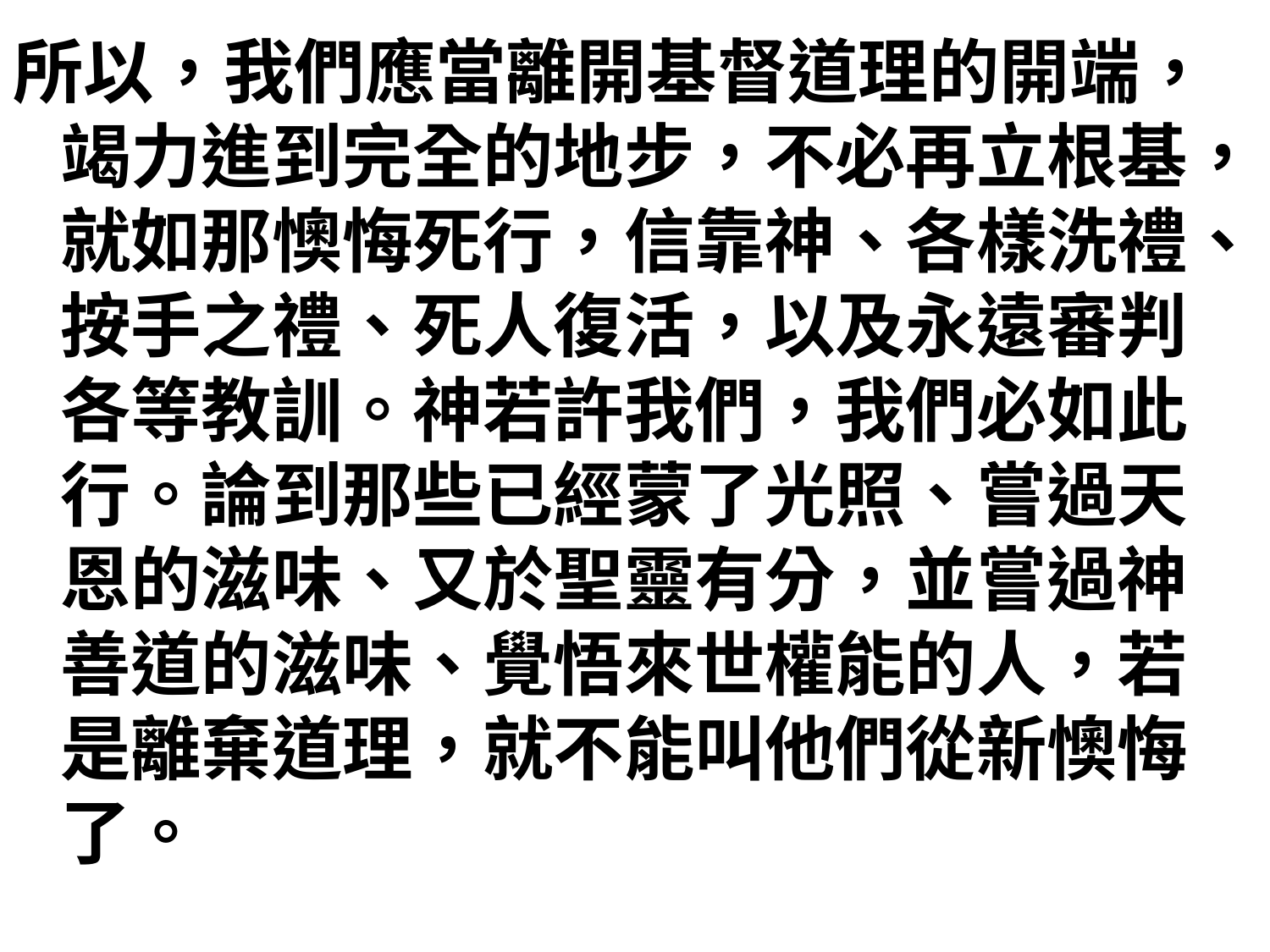

所以，我們應當離開基督道理的開端，竭力進到完全的地步，不必再立根基，就如那懊悔死行，信靠神、各樣洗禮、按手之禮、死人復活，以及永遠審判各等教訓。神若許我們，我們必如此行。論到那些已經蒙了光照、嘗過天恩的滋味、又於聖靈有分，並嘗過神善道的滋味、覺悟來世權能的人，若是離棄道理，就不能叫他們從新懊悔了。
#